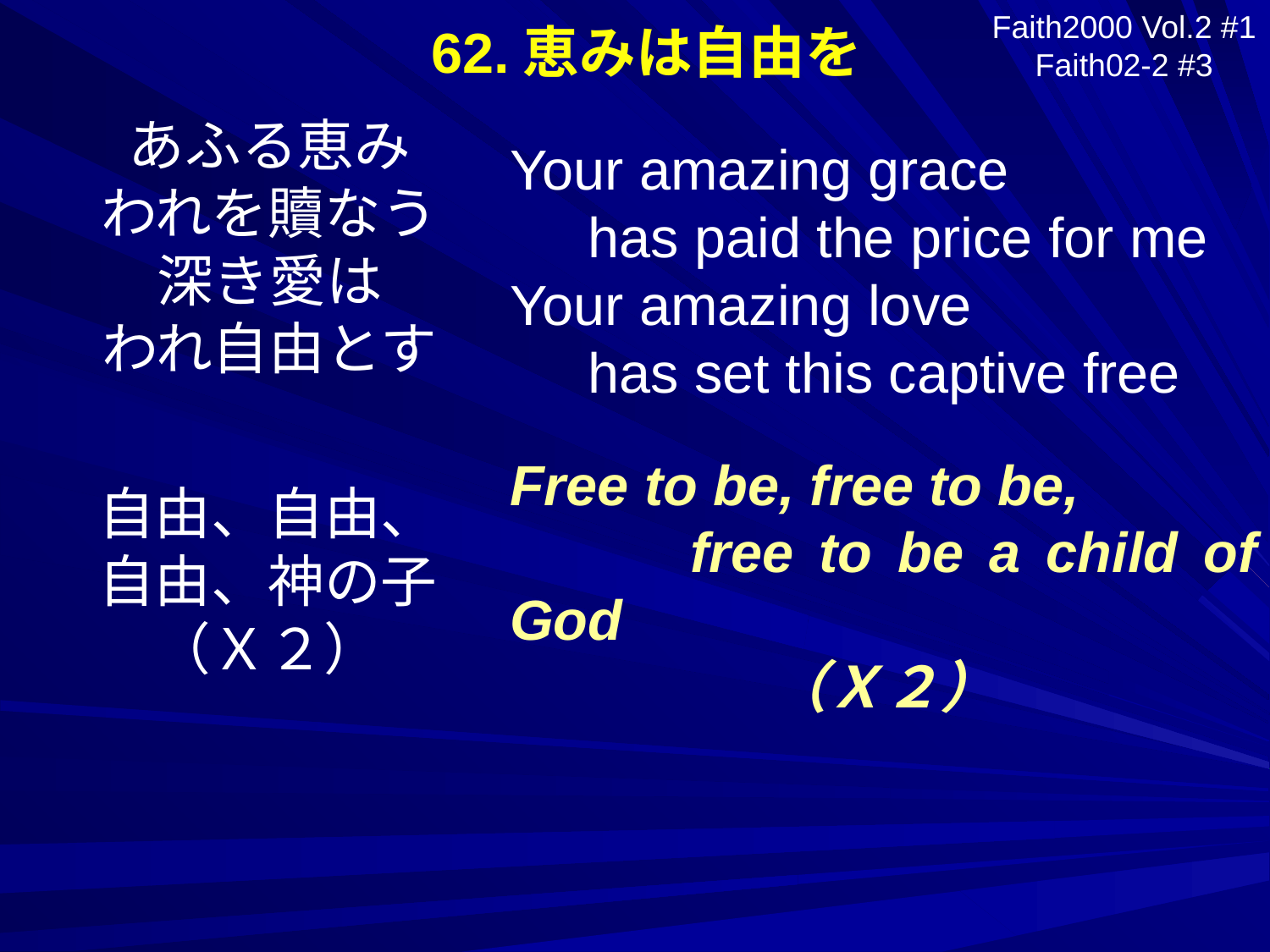

62.恵みは自由を
Faith2000 Vol.2 #1
Faith02-2 #3

あふる恵み
われを贖なう
深き愛は
われ自由とす

Your amazing grace
     has paid the price for me
Your amazing love
     has set this captive free

自由、自由、
自由、神の子
（Ｘ２）
Free to be, free to be,
       free to be a child of God
（Ｘ２）